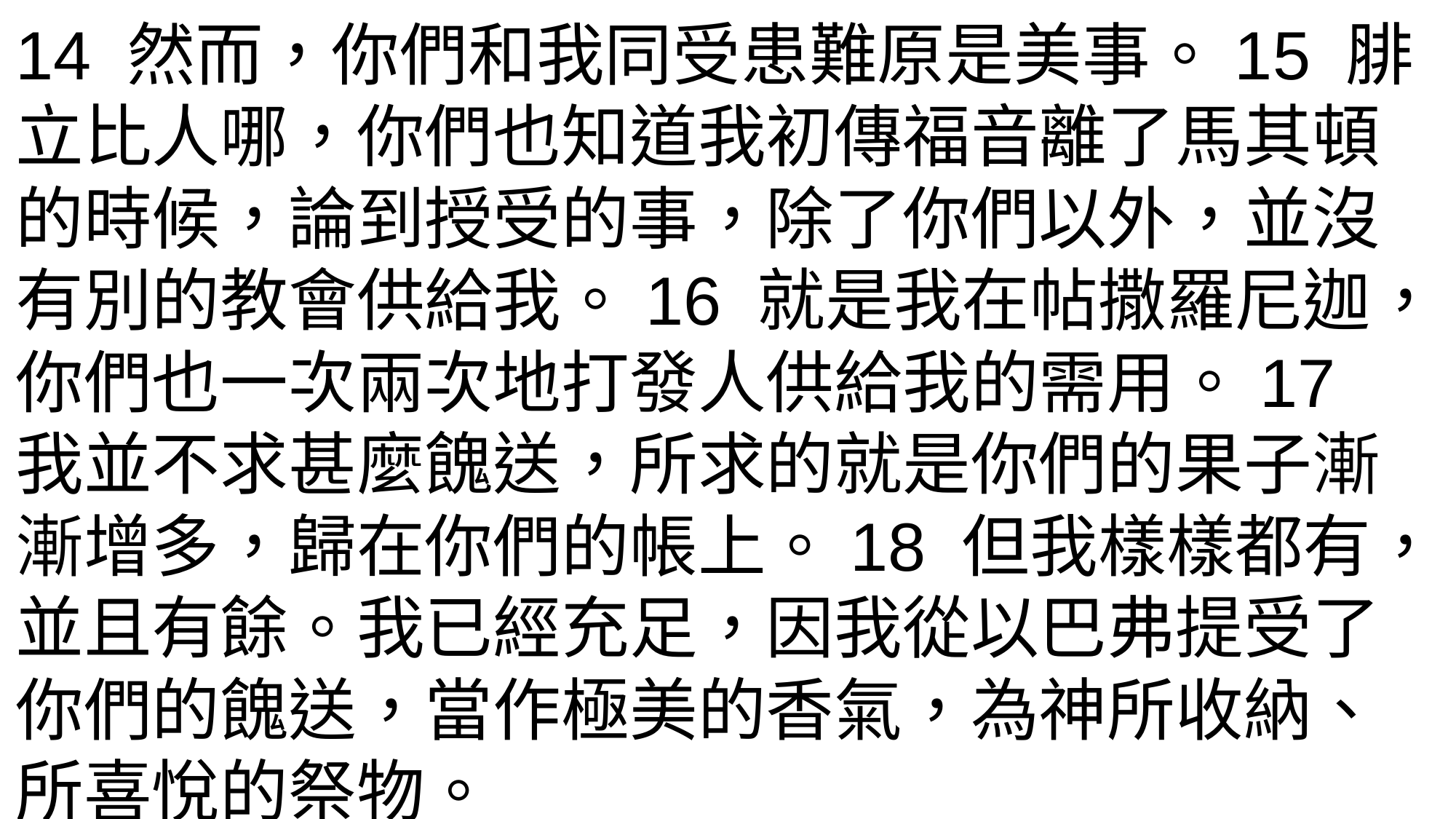

14 然而，你們和我同受患難原是美事。15 腓立比人哪，你們也知道我初傳福音離了馬其頓的時候，論到授受的事，除了你們以外，並沒有別的教會供給我。16 就是我在帖撒羅尼迦，你們也一次兩次地打發人供給我的需用。17 我並不求甚麼餽送，所求的就是你們的果子漸漸增多，歸在你們的帳上。18 但我樣樣都有，並且有餘。我已經充足，因我從以巴弗提受了你們的餽送，當作極美的香氣，為神所收納、所喜悅的祭物。